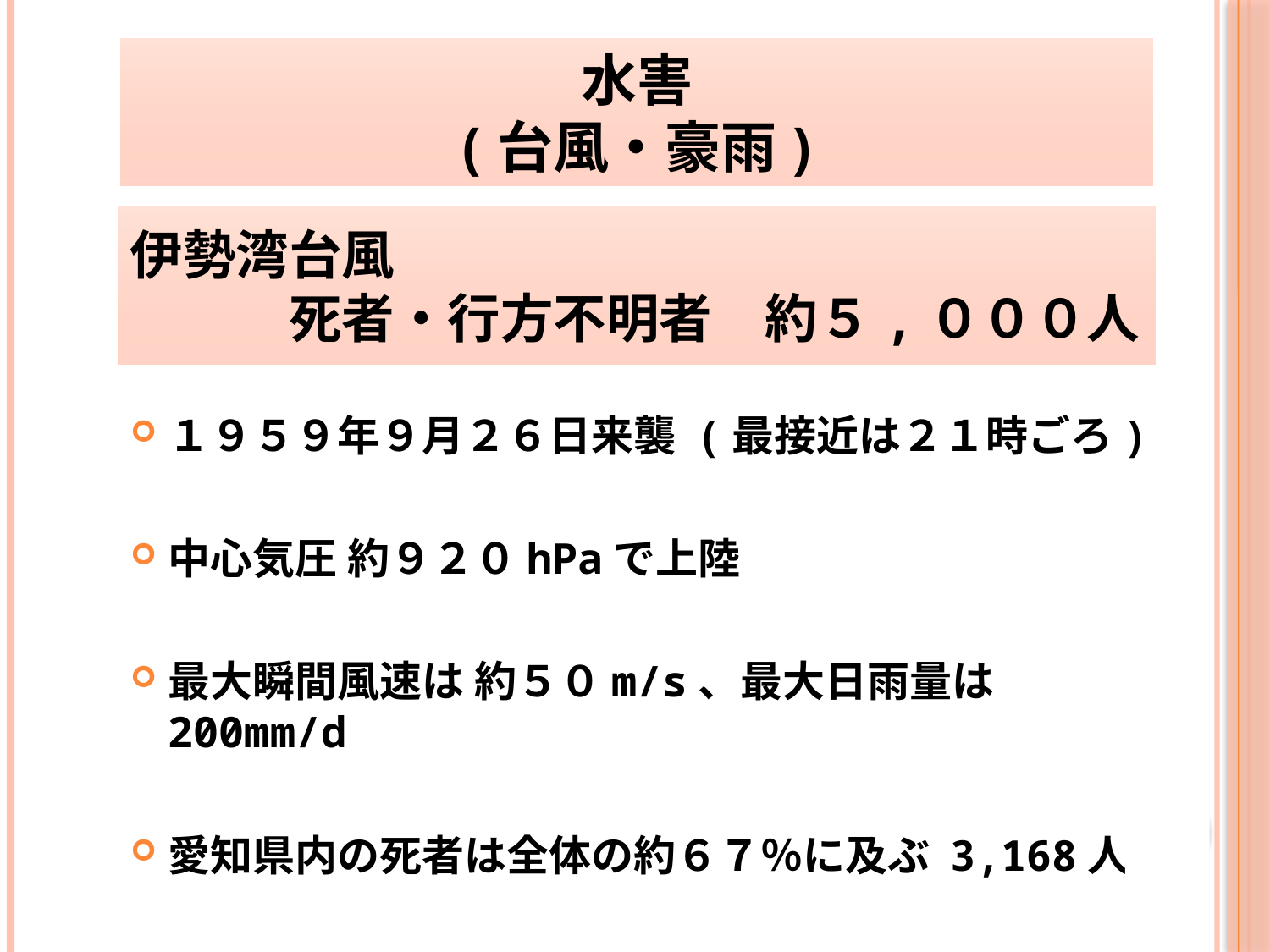

水害
(台風・豪雨)
# 伊勢湾台風 　　　死者・行方不明者　約５,０００人
１９５９年９月２６日来襲 (最接近は２１時ごろ)

中心気圧 約９２０hPaで上陸

最大瞬間風速は 約５０m/s、最大日雨量は 200mm/d

愛知県内の死者は全体の約６７％に及ぶ 3,168人